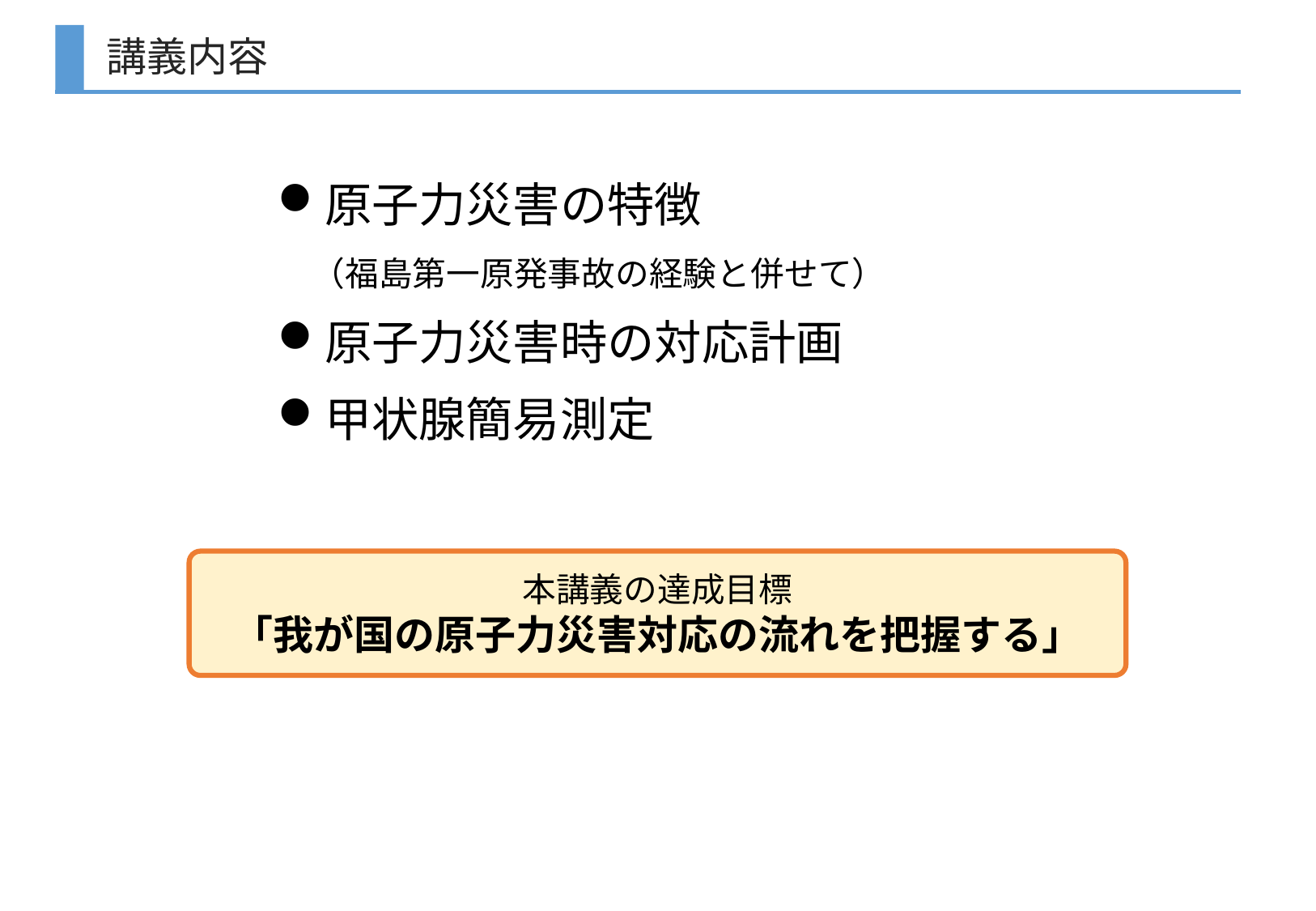

講義内容
原子力災害の特徴
　（福島第一原発事故の経験と併せて）
原子力災害時の対応計画
甲状腺簡易測定
本講義の達成目標
「我が国の原子力災害対応の流れを把握する」